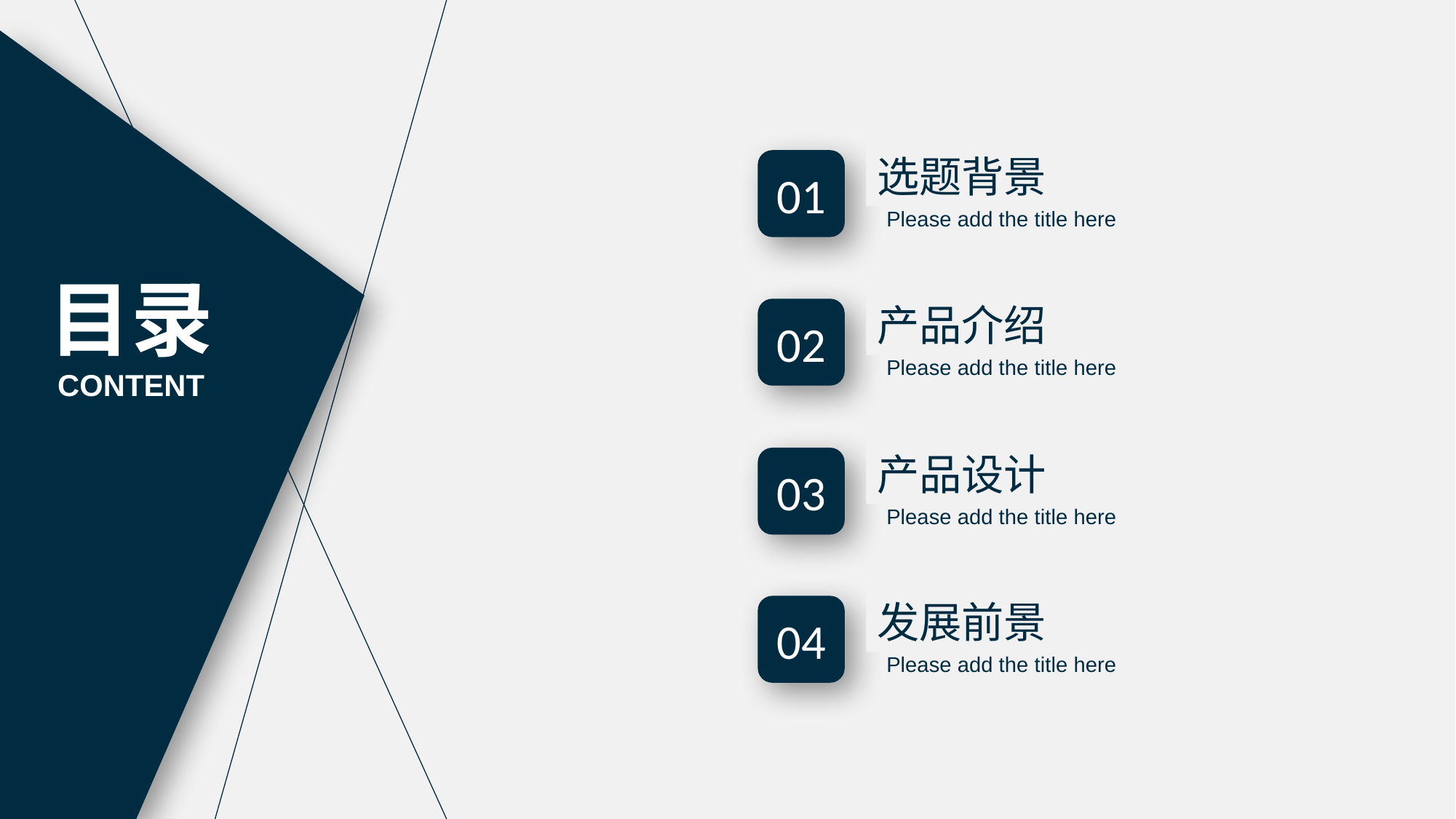

选题背景

01
Please add the title here
目录
CONTENT
产品介绍

02
Please add the title here
产品设计

03
Please add the title here
发展前景

04
Please add the title here